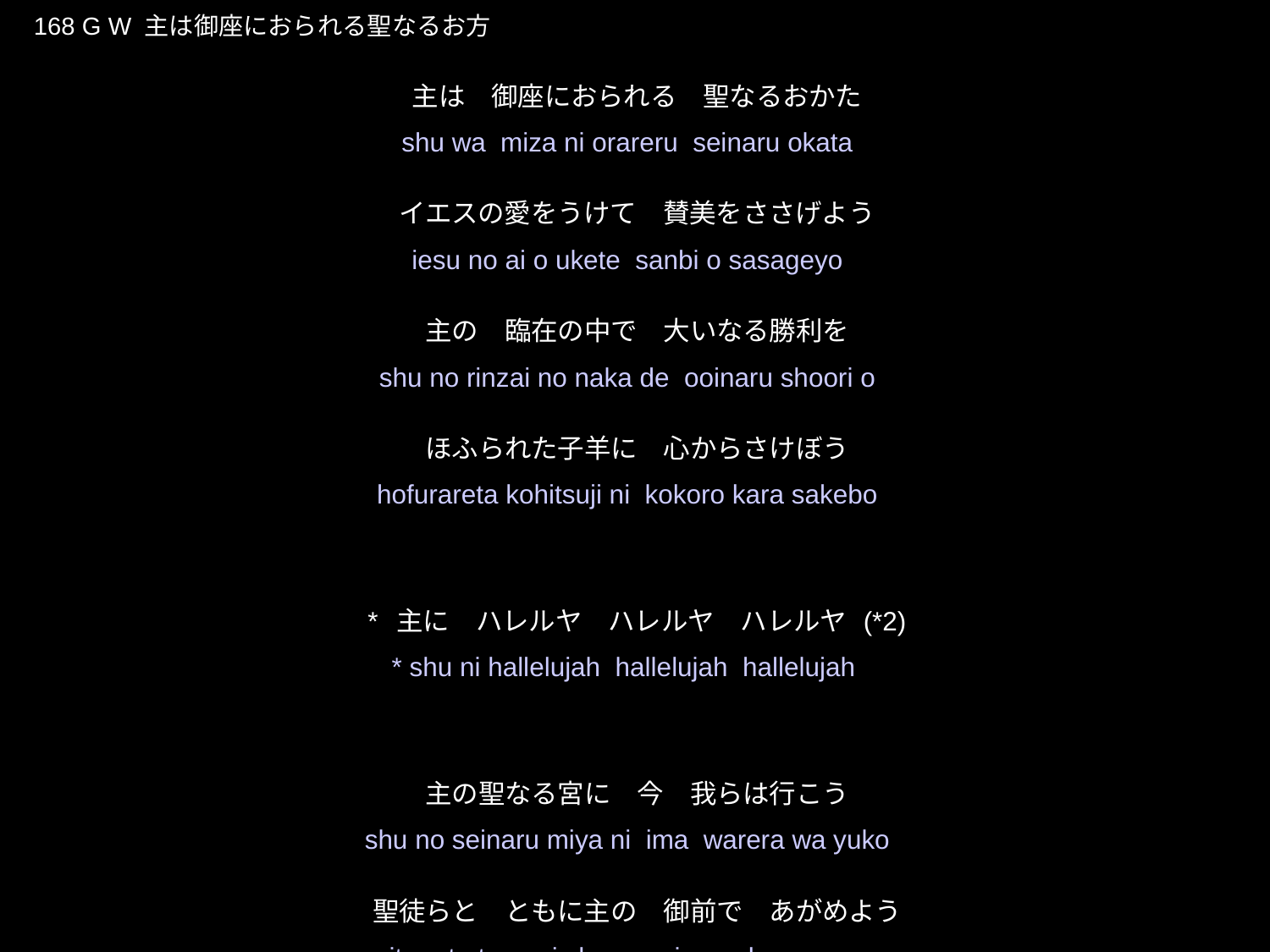

しゅはみざにおられるせいなるおかた
★W
168 G W 主は御座におられる聖なるお方
主は　御座におられる　聖なるおかた
イエスの愛をうけて　賛美をささげよう
主の　臨在の中で　大いなる勝利を
ほふられた子羊に　心からさけぼう
* 主に　ハレルヤ　ハレルヤ　ハレルヤ (*2)
主の聖なる宮に　今　我らは行こう
聖徒らと　ともに主の　御前で　あがめよう
★４
shu wa  miza ni orareru  seinaru okata
iesu no ai o ukete  sanbi o sasageyo
shu no rinzai no naka de  ooinaru shoori o
hofurareta kohitsuji ni  kokoro kara sakebo
* shu ni hallelujah  hallelujah  hallelujah
shu no seinaru miya ni  ima  warera wa yuko
seitora to tomoni shu no mimae de agameyo